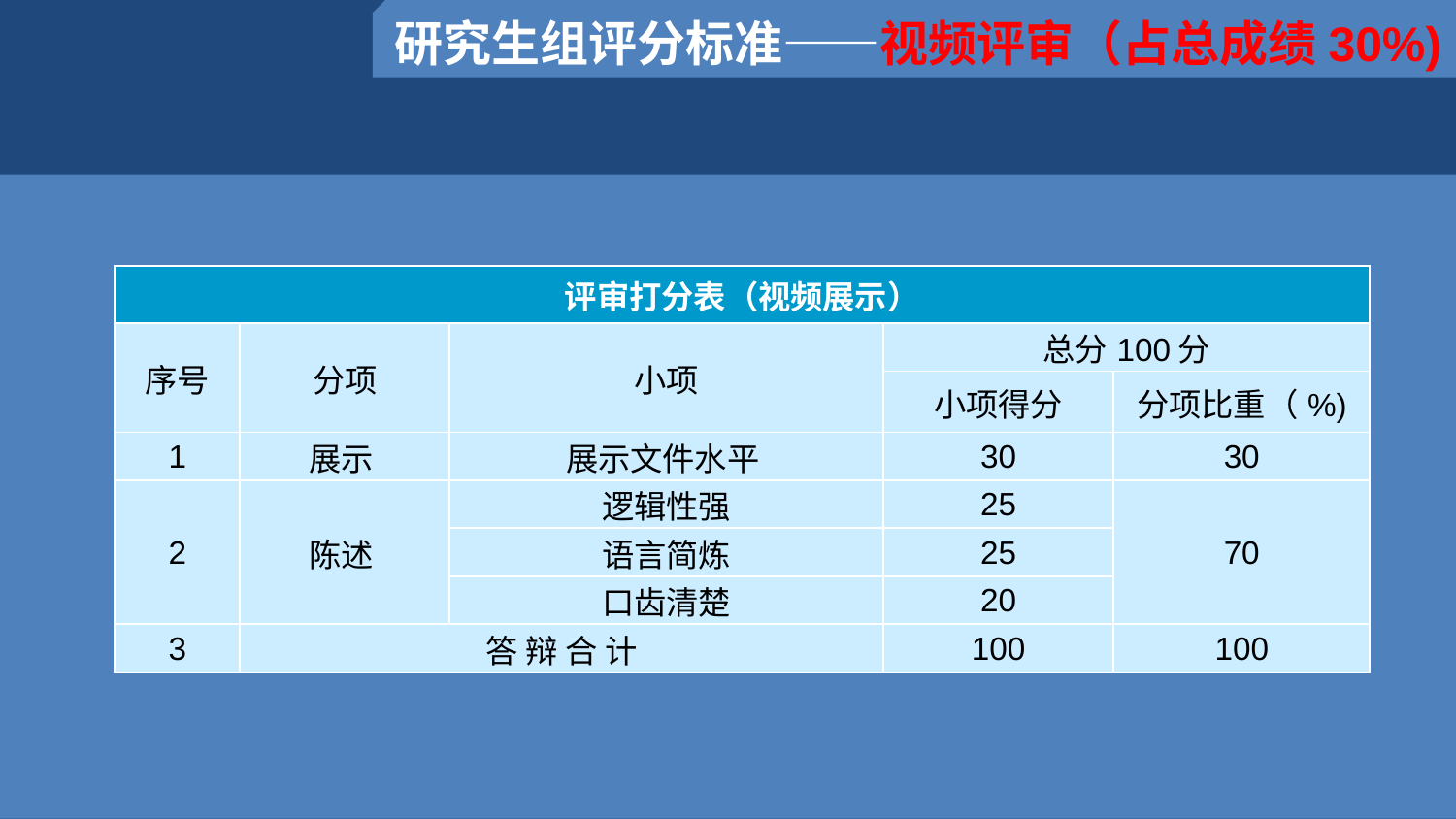

研究生组评分标准——视频评审（占总成绩30%)

| 评审打分表（视频展示） |  |  |  |  |
| --- | --- | --- | --- | --- |
| 序号 | 分项 | 小项 | 总分100分 |  |
|  |  |  | 小项得分 | 分项比重（%) |
| 1 | 展示 | 展示文件水平 | 30 | 30 |
| 2 | 陈述 | 逻辑性强 | 25 | 70 |
|  |  | 语言简炼 | 25 |  |
|  |  | 口齿清楚 | 20 |  |
| 3 | 答 辩 合 计 |  | 100 | 100 |